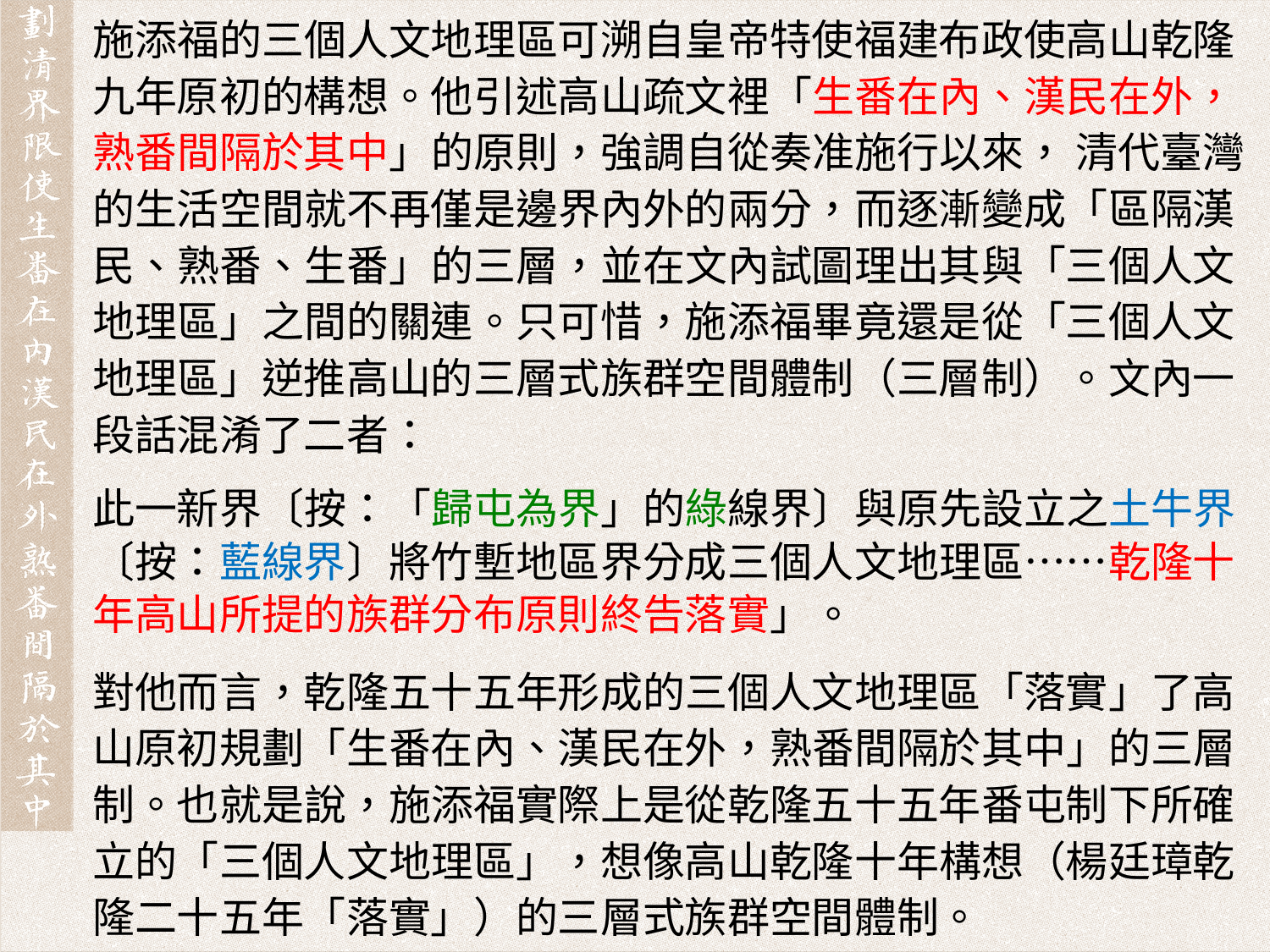

施添福的三個人文地理區可溯自皇帝特使福建布政使高山乾隆九年原初的構想。他引述高山疏文裡「生番在內、漢民在外，熟番間隔於其中」的原則，強調自從奏准施行以來， 清代臺灣的生活空間就不再僅是邊界內外的兩分，而逐漸變成「區隔漢民、熟番、生番」的三層，並在文內試圖理出其與「三個人文地理區」之間的關連。只可惜，施添福畢竟還是從「三個人文地理區」逆推高山的三層式族群空間體制（三層制）。文內一段話混淆了二者：
此一新界〔按：「歸屯為界」的綠線界〕與原先設立之土牛界〔按：藍線界〕將竹塹地區界分成三個人文地理區……乾隆十年高山所提的族群分布原則終告落實」。
對他而言，乾隆五十五年形成的三個人文地理區「落實」了高山原初規劃「生番在內、漢民在外，熟番間隔於其中」的三層制。也就是說，施添福實際上是從乾隆五十五年番屯制下所確立的「三個人文地理區」，想像高山乾隆十年構想（楊廷璋乾隆二十五年「落實」）的三層式族群空間體制。